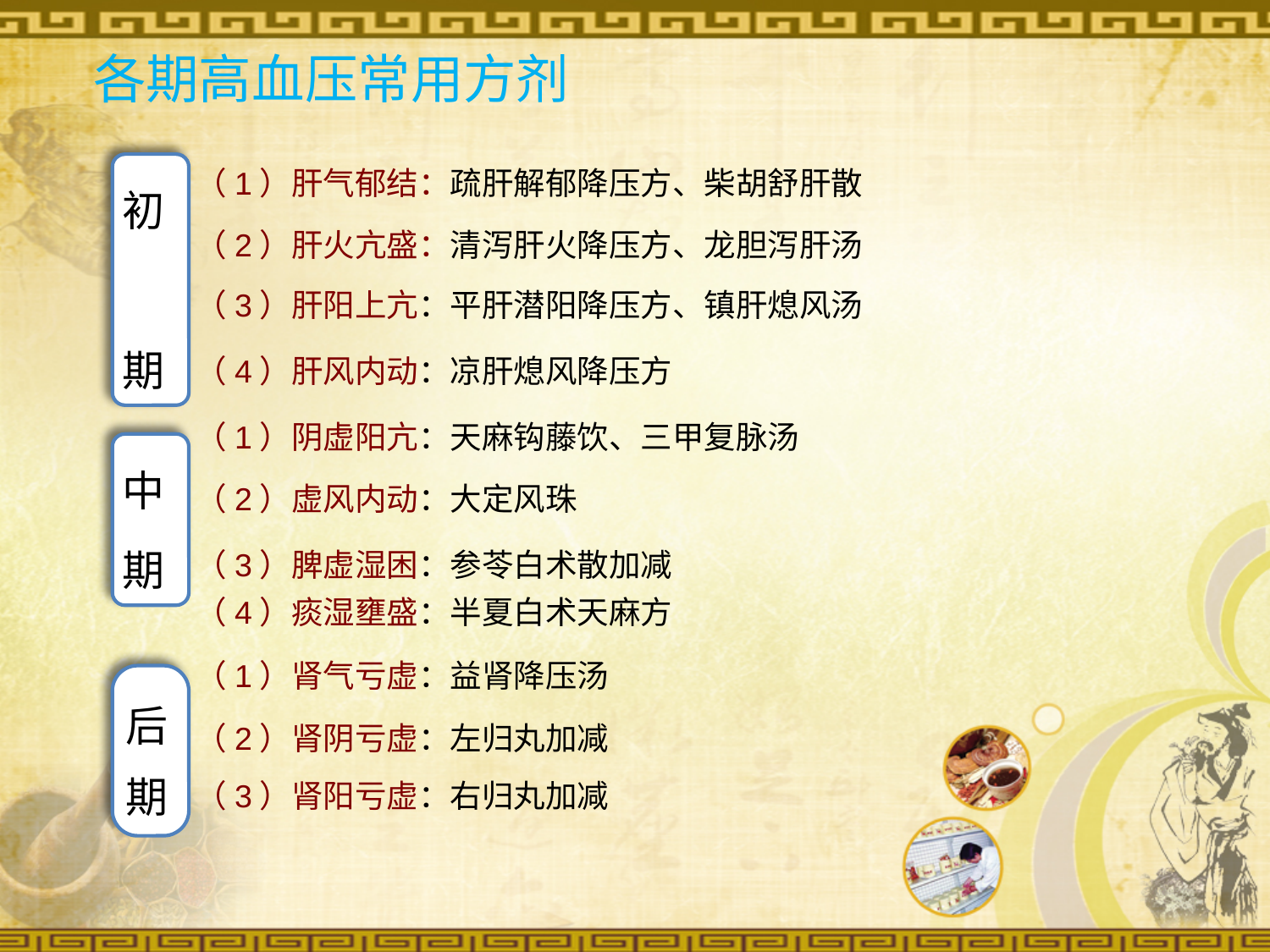

各期高血压常用方剂
（1）肝气郁结：疏肝解郁降压方、柴胡舒肝散
（2）肝火亢盛：清泻肝火降压方、龙胆泻肝汤
（3）肝阳上亢：平肝潜阳降压方、镇肝熄风汤
（4）肝风内动：凉肝熄风降压方
（1）阴虚阳亢：天麻钩藤饮、三甲复脉汤
（2）虚风内动：大定风珠
（3）脾虚湿困：参苓白术散加减
（4）痰湿壅盛：半夏白术天麻方
（1）肾气亏虚：益肾降压汤
（2）肾阴亏虚：左归丸加减
（3）肾阳亏虚：右归丸加减
初

期
中
期
后期